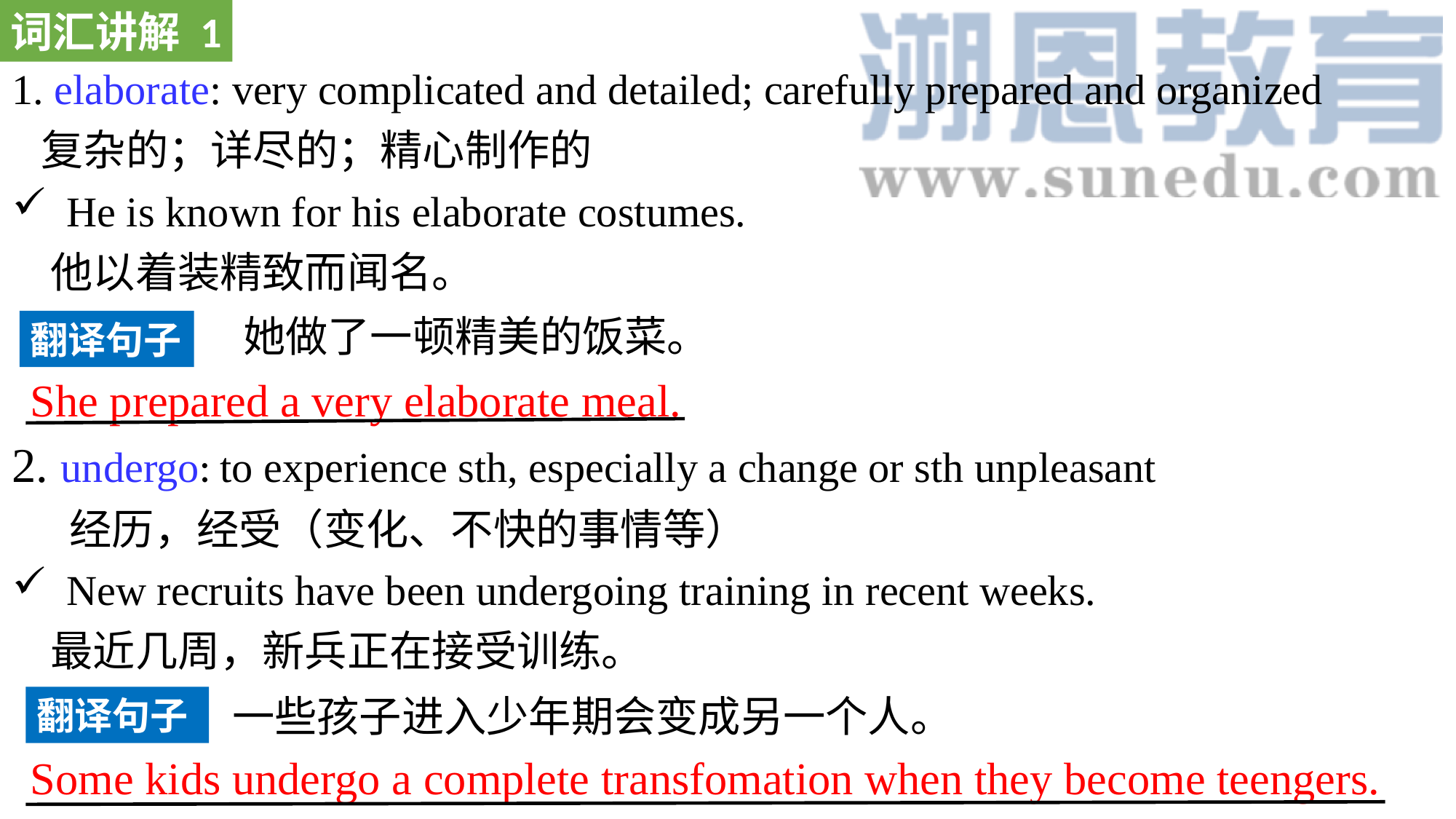

词汇讲解 1
1. elaborate: very complicated and detailed; carefully prepared and organized
  复杂的；详尽的；精心制作的
He is known for his elaborate costumes.
   他以着装精致而闻名。

2. undergo: to experience sth, especially a change or sth unpleasant
     经历，经受（变化、不快的事情等）
New recruits have been undergoing training in recent weeks.
   最近几周，新兵正在接受训练。
她做了一顿精美的饭菜。
翻译句子
She prepared a very elaborate meal.
一些孩子进入少年期会变成另一个人。
翻译句子
Some kids undergo a complete transfomation when they become teengers.